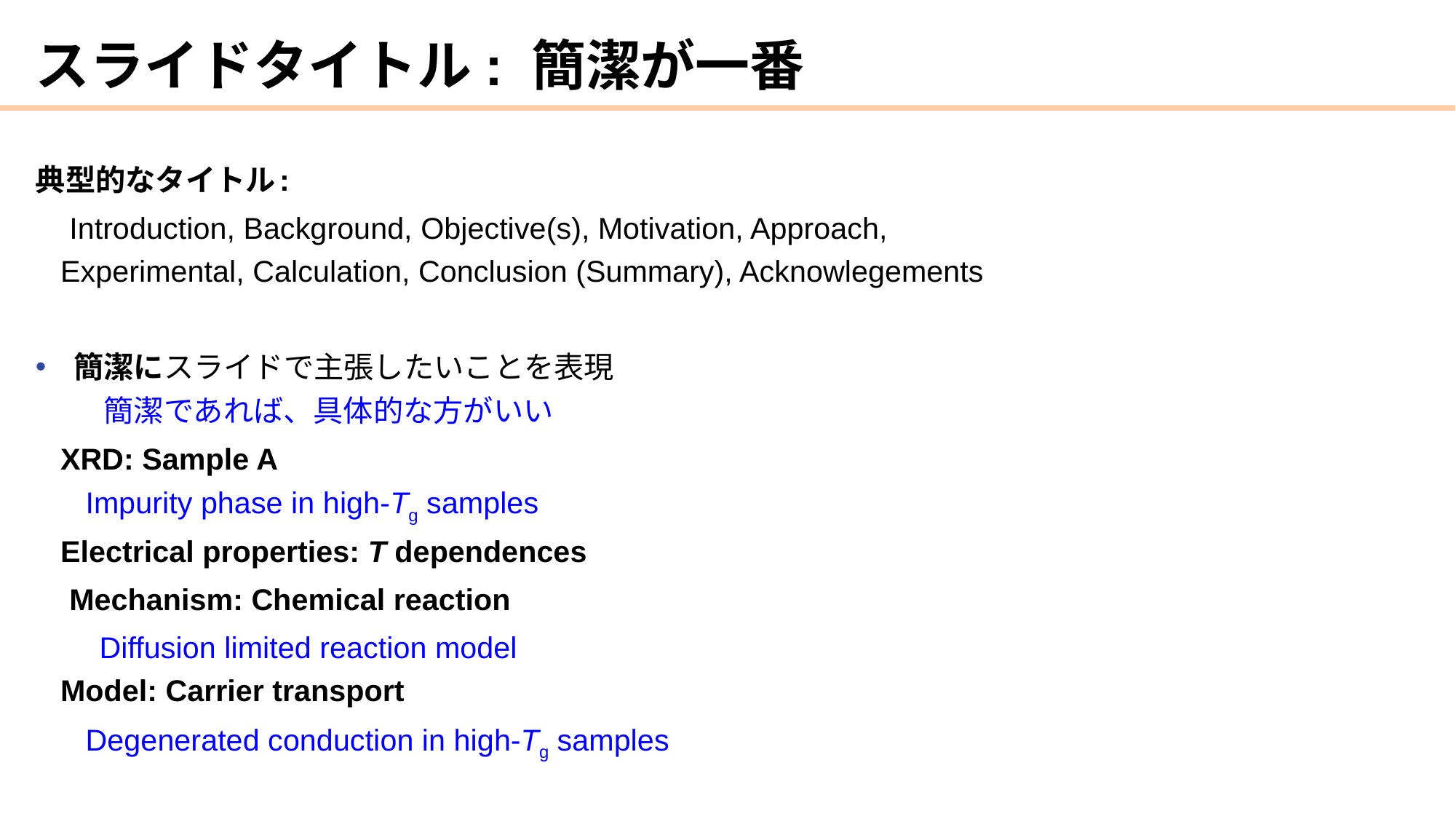

# スライドタイトル: 簡潔が一番
典型的なタイトル:
　Introduction, Background, Objective(s), Motivation, Approach,
   Experimental, Calculation, Conclusion (Summary), Acknowlegements

簡潔にスライドで主張したいことを表現
　簡潔であれば、具体的な方がいい
   XRD: Sample A
      Impurity phase in high-Tg samples
   Electrical properties: T dependences
　Mechanism: Chemical reaction
　　Diffusion limited reaction model
   Model: Carrier transport
      Degenerated conduction in high-Tg samples